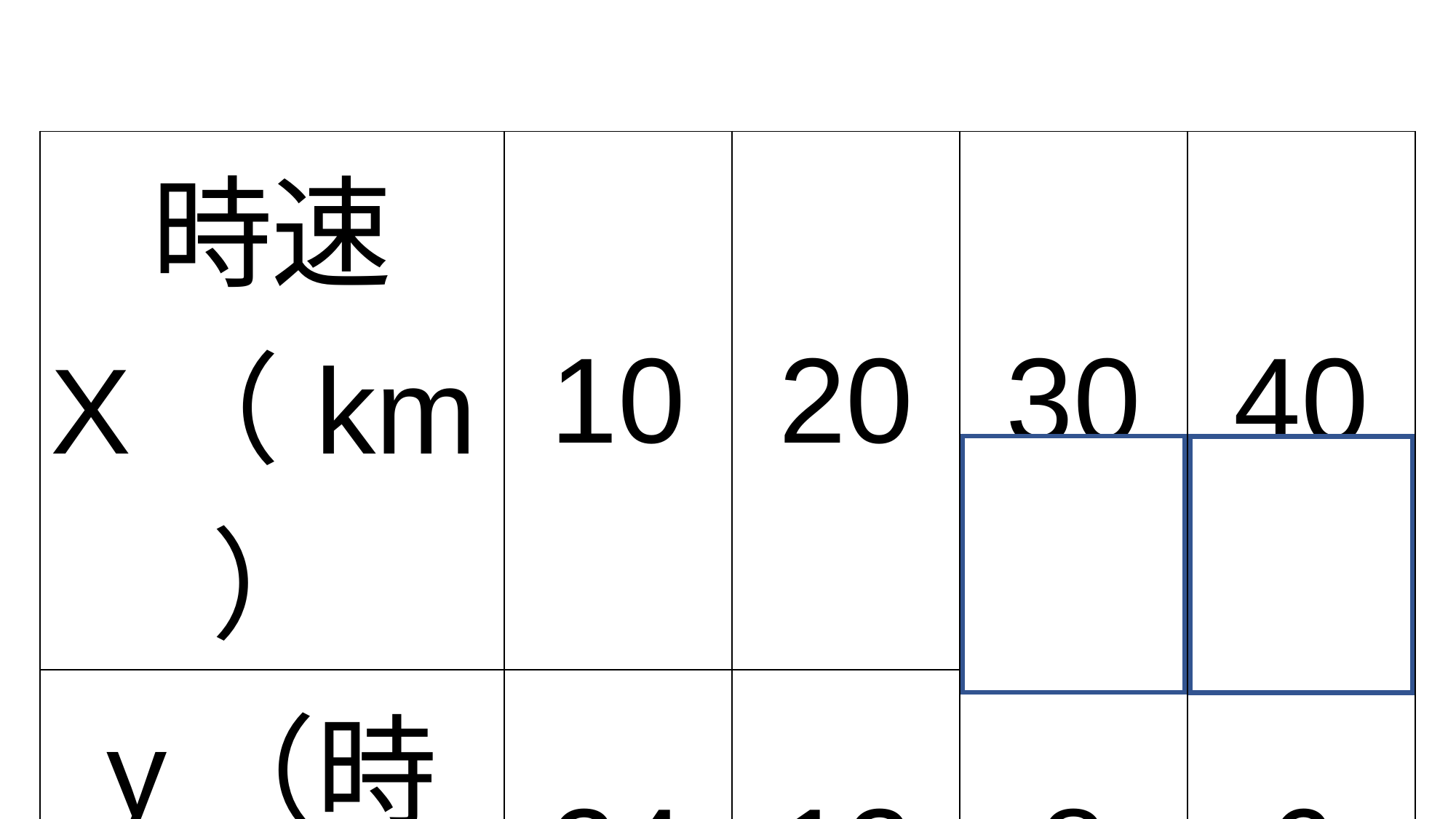

| 時速 X（km） | 10 | 20 | 30 | 40 |
| --- | --- | --- | --- | --- |
| y（時間） | 24 | 12 | 8 | 6 |